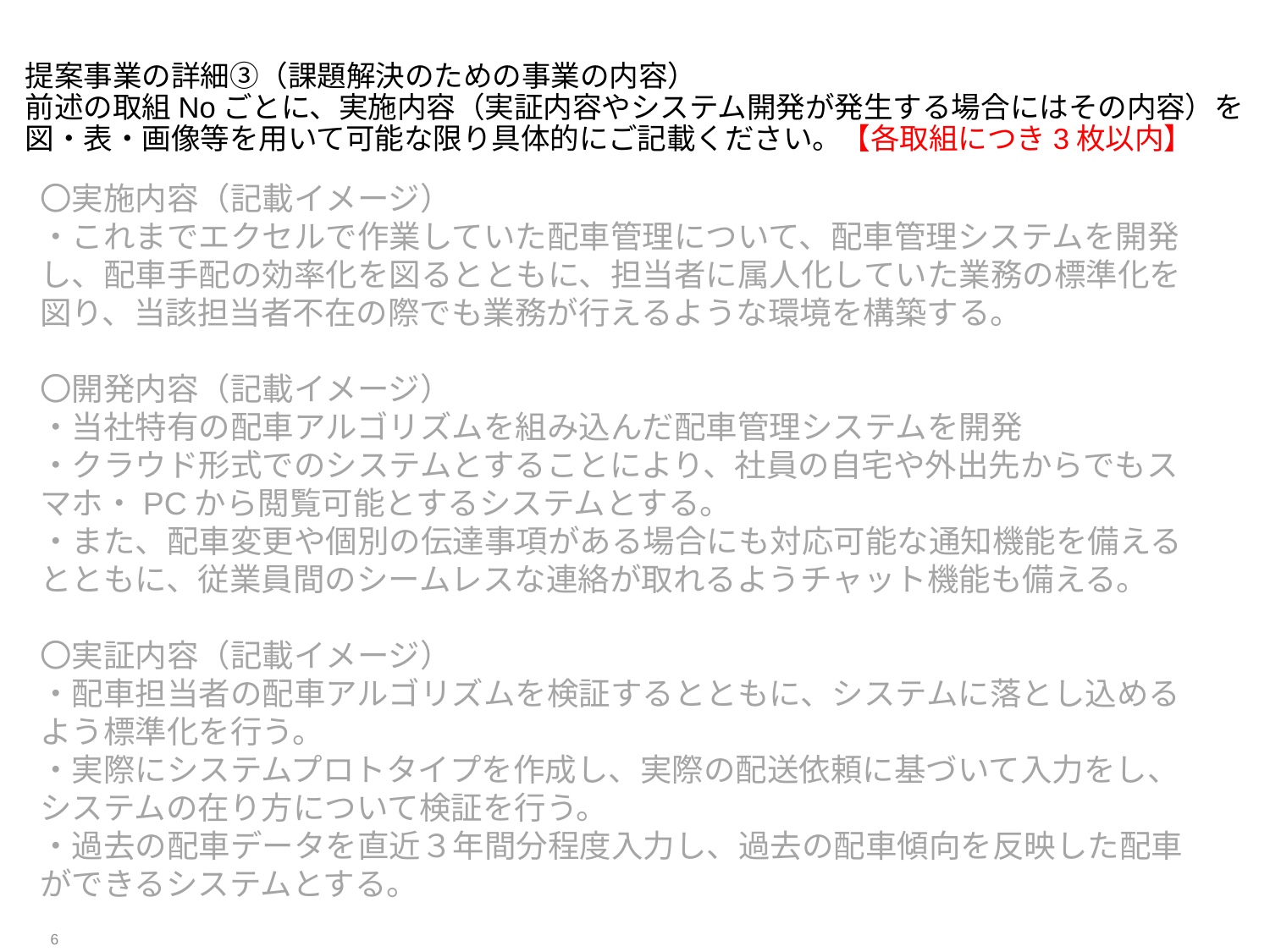

# 提案事業の詳細③（課題解決のための事業の内容） 前述の取組Noごとに、実施内容（実証内容やシステム開発が発生する場合にはその内容）を図・表・画像等を用いて可能な限り具体的にご記載ください。【各取組につき3枚以内】
〇実施内容（記載イメージ）
・これまでエクセルで作業していた配車管理について、配車管理システムを開発し、配車手配の効率化を図るとともに、担当者に属人化していた業務の標準化を図り、当該担当者不在の際でも業務が行えるような環境を構築する。

〇開発内容（記載イメージ）
・当社特有の配車アルゴリズムを組み込んだ配車管理システムを開発
・クラウド形式でのシステムとすることにより、社員の自宅や外出先からでもスマホ・PCから閲覧可能とするシステムとする。
・また、配車変更や個別の伝達事項がある場合にも対応可能な通知機能を備えるとともに、従業員間のシームレスな連絡が取れるようチャット機能も備える。

〇実証内容（記載イメージ）
・配車担当者の配車アルゴリズムを検証するとともに、システムに落とし込めるよう標準化を行う。
・実際にシステムプロトタイプを作成し、実際の配送依頼に基づいて入力をし、システムの在り方について検証を行う。
・過去の配車データを直近３年間分程度入力し、過去の配車傾向を反映した配車ができるシステムとする。
6